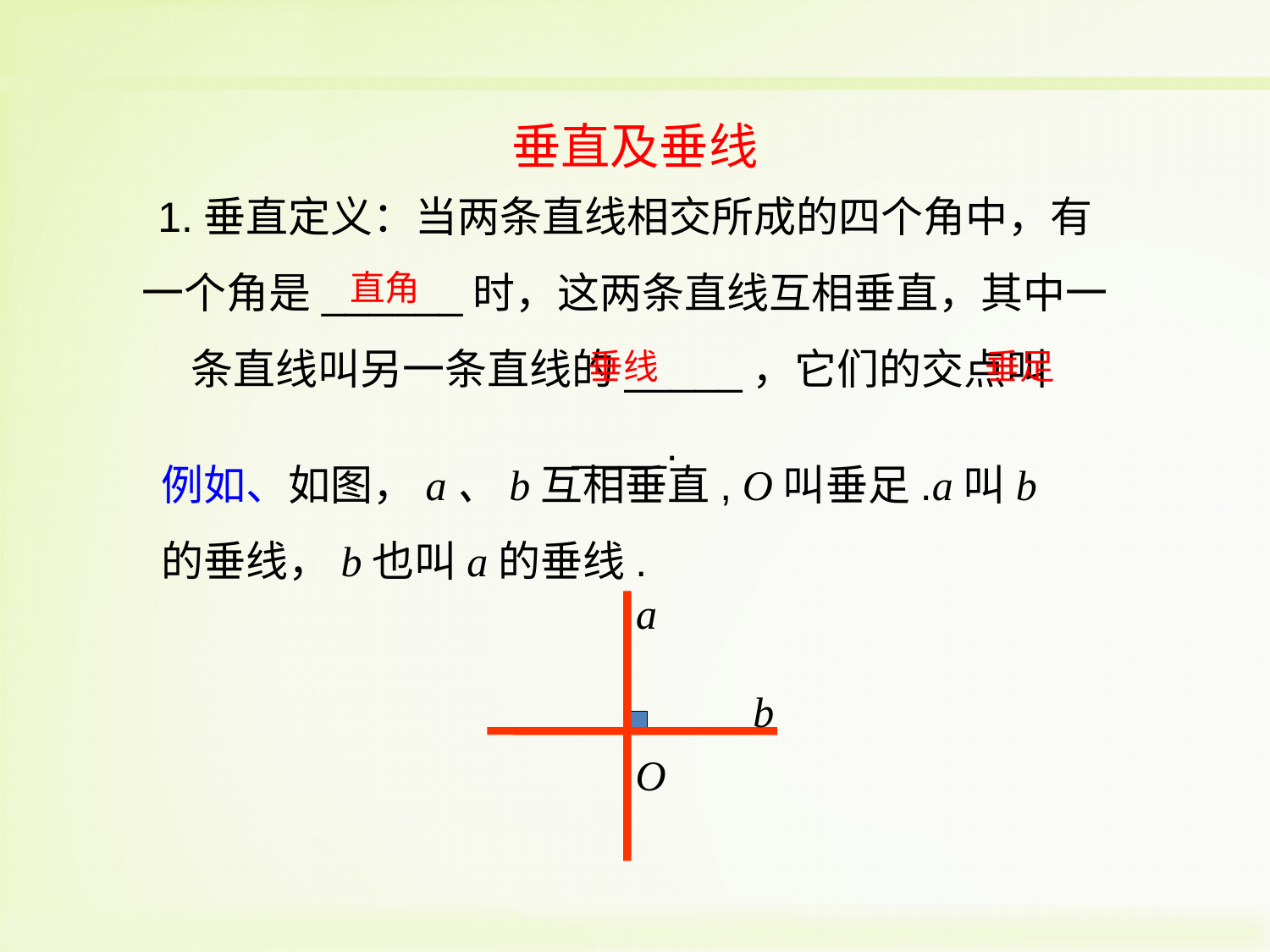

垂直及垂线
1.垂直定义：当两条直线相交所成的四个角中，有 一个角是______时，这两条直线互相垂直，其中一条直线叫另一条直线的_____，它们的交点叫____.
直角
垂线
垂足
例如、如图，a、b互相垂直, O叫垂足.a叫b的垂线，b也叫a的垂线.
a

b

O